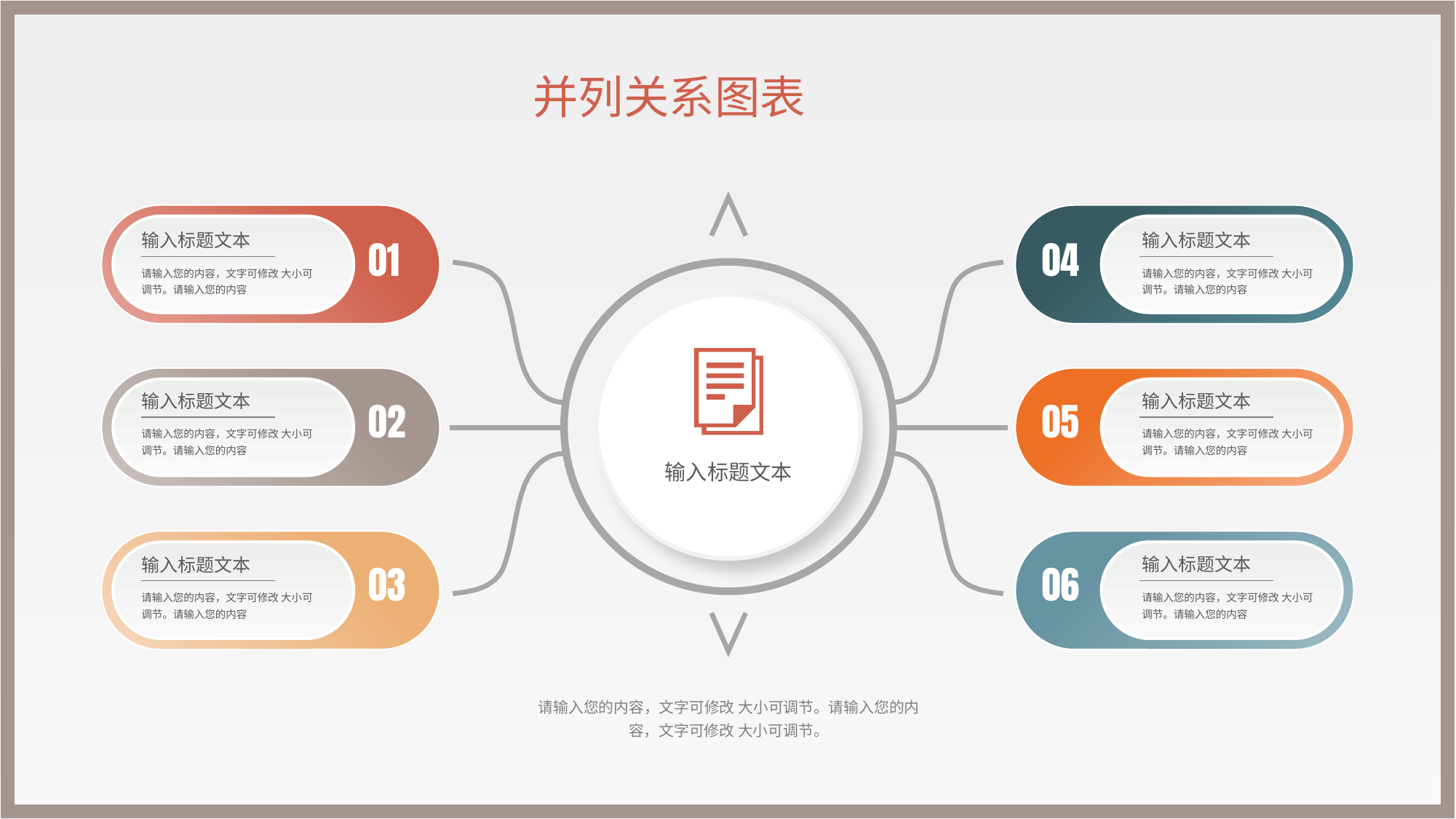

并列关系图表

输入标题文本
输入标题文本
01
04

请输入您的内容，文字可修改 大小可调节。请输入您的内容
请输入您的内容，文字可修改 大小可调节。请输入您的内容

输入标题文本
输入标题文本
02
05
请输入您的内容，文字可修改 大小可调节。请输入您的内容
请输入您的内容，文字可修改 大小可调节。请输入您的内容
输入标题文本

输入标题文本
输入标题文本
03
06
请输入您的内容，文字可修改 大小可调节。请输入您的内容
请输入您的内容，文字可修改 大小可调节。请输入您的内容

请输入您的内容，文字可修改 大小可调节。请输入您的内容，文字可修改 大小可调节。